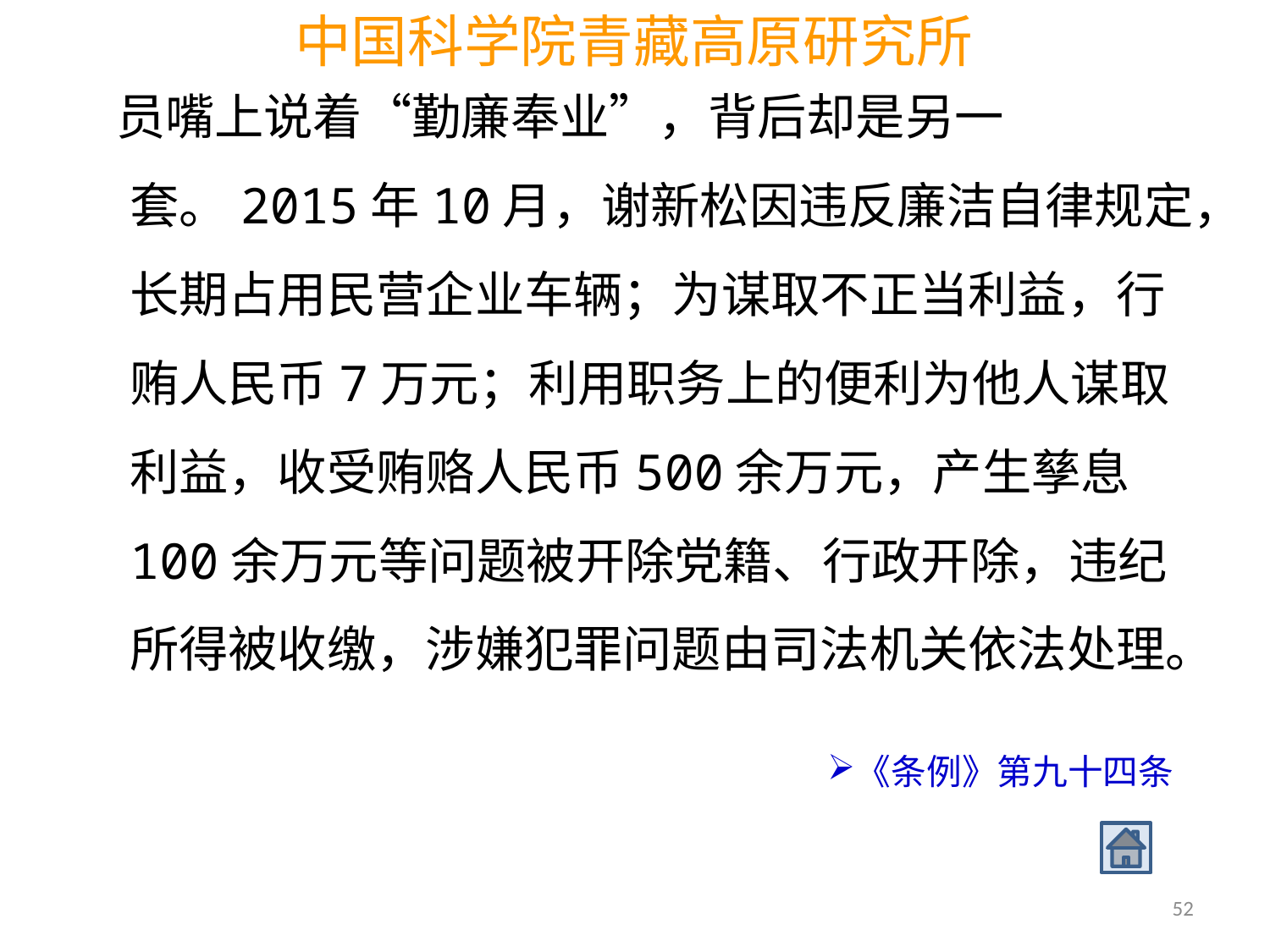

员嘴上说着“勤廉奉业”，背后却是另一套。2015年10月，谢新松因违反廉洁自律规定，长期占用民营企业车辆；为谋取不正当利益，行贿人民币7万元；利用职务上的便利为他人谋取利益，收受贿赂人民币500余万元，产生孳息100余万元等问题被开除党籍、行政开除，违纪所得被收缴，涉嫌犯罪问题由司法机关依法处理。
《条例》第九十四条

52